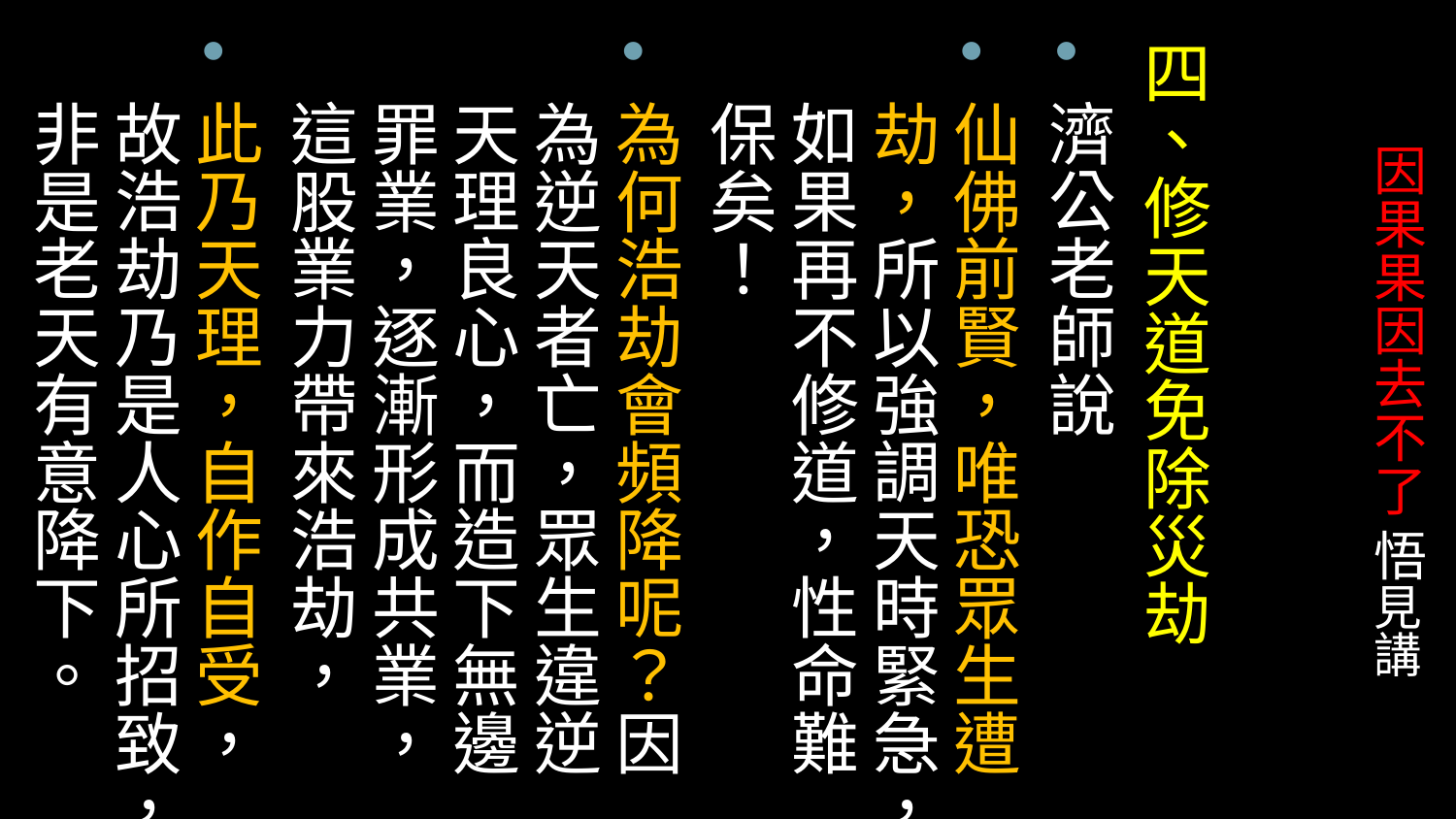

四、修天道免除災劫
濟公老師說
仙佛前賢，唯恐眾生遭劫，所以強調天時緊急，如果再不修道，性命難保矣！
為何浩劫會頻降呢？因為逆天者亡，眾生違逆天理良心，而造下無邊罪業，逐漸形成共業，這股業力帶來浩劫，
此乃天理，自作自受，故浩劫乃是人心所招致，非是老天有意降下。
# 因果果因去不了 悟見講